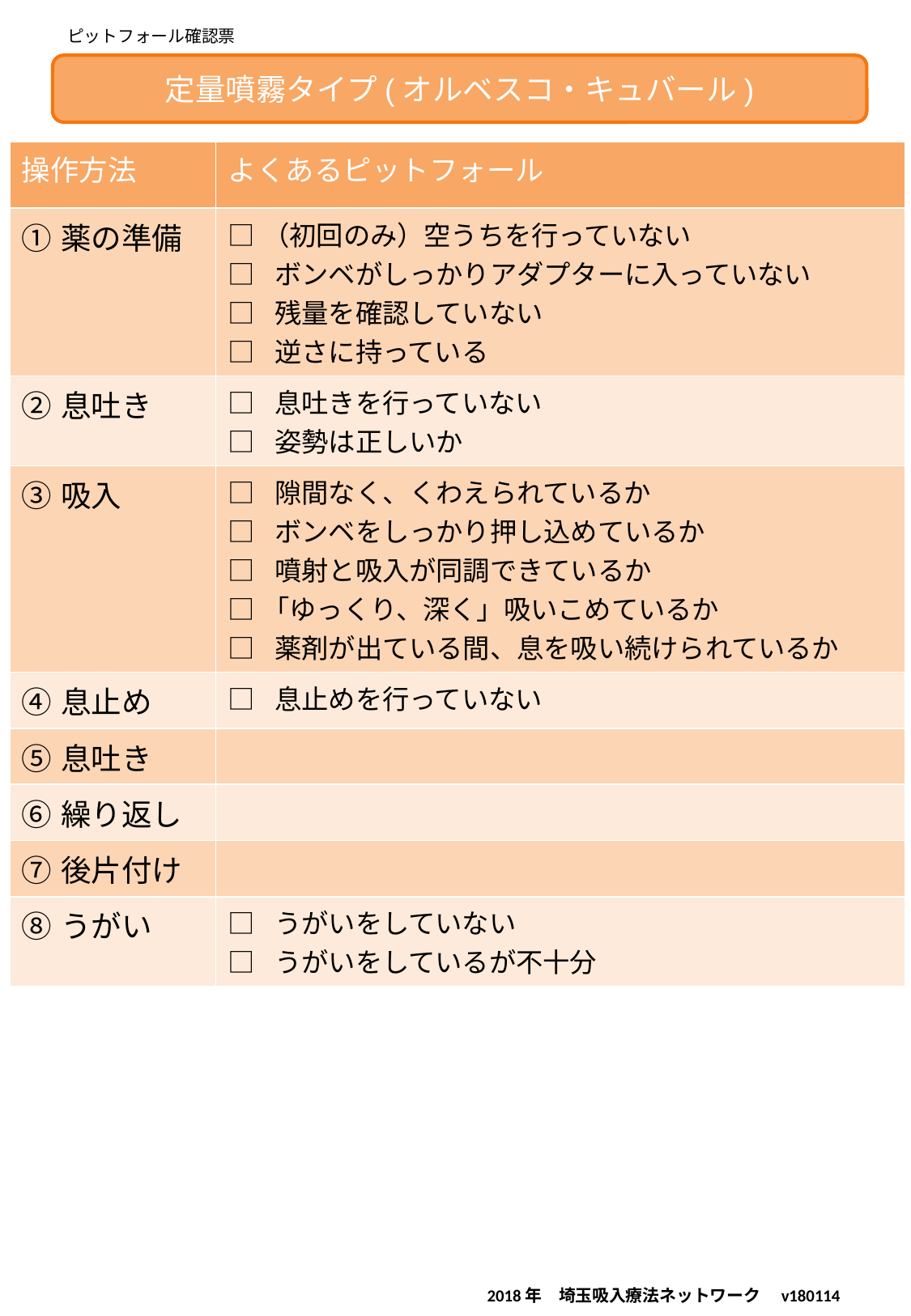

ピットフォール確認票
定量噴霧タイプ(オルベスコ・キュバール)
| 操作方法 | よくあるピットフォール |
| --- | --- |
| ①薬の準備 | □（初回のみ）空うちを行っていない □ ボンベがしっかりアダプターに入っていない □ 残量を確認していない □ 逆さに持っている |
| ②息吐き | □ 息吐きを行っていない □ 姿勢は正しいか |
| ③吸入 | □ 隙間なく、くわえられているか □ ボンベをしっかり押し込めているか □ 噴射と吸入が同調できているか □「ゆっくり、深く」吸いこめているか □ 薬剤が出ている間、息を吸い続けられているか |
| ④息止め | □ 息止めを行っていない |
| ⑤息吐き |  |
| ⑥繰り返し |  |
| ⑦後片付け |  |
| ⑧うがい | □ うがいをしていない □ うがいをしているが不十分 |
2018年　埼玉吸入療法ネットワーク　v180114